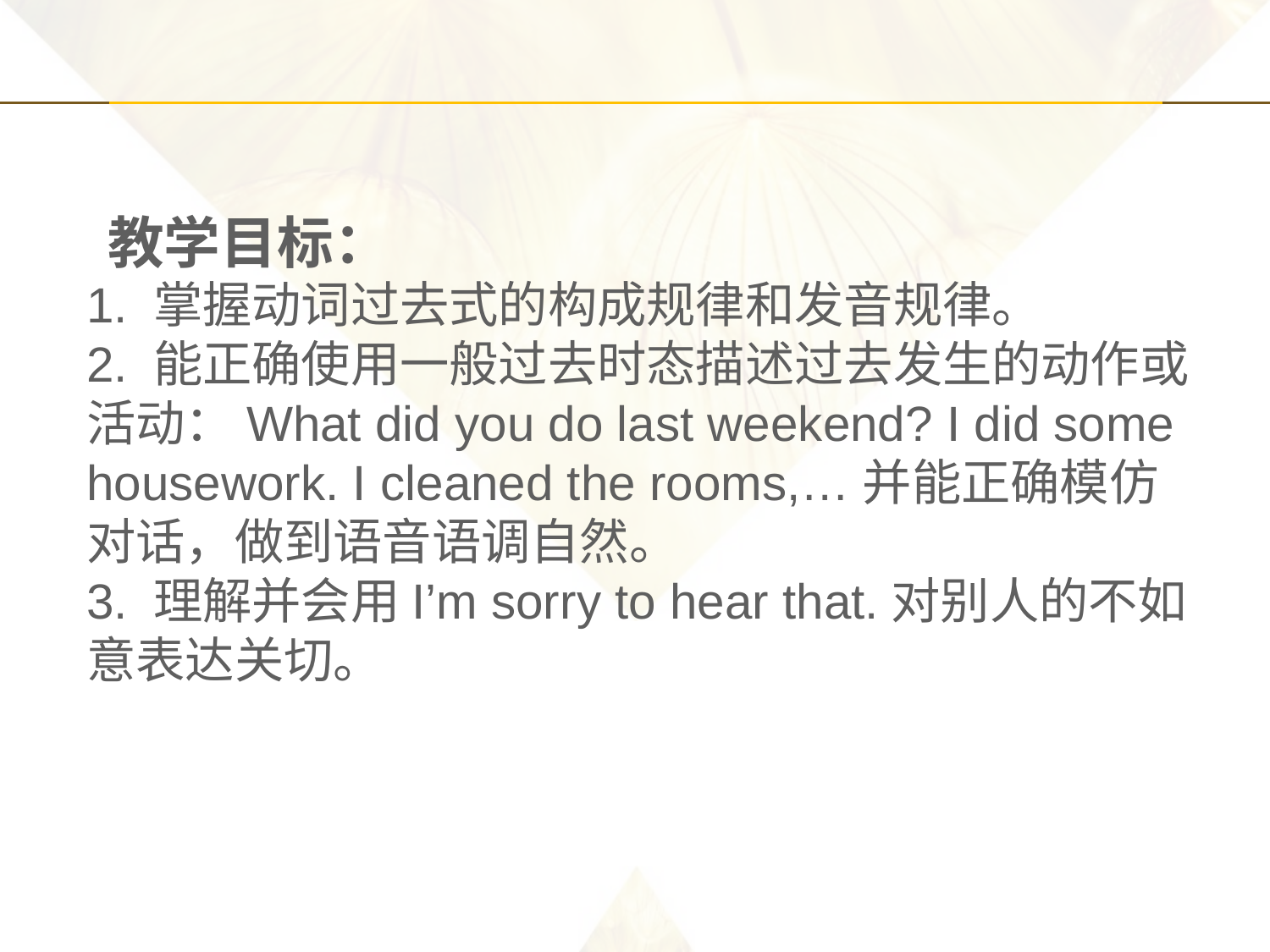

教学目标：
1. 掌握动词过去式的构成规律和发音规律。
2. 能正确使用一般过去时态描述过去发生的动作或活动：What did you do last weekend? I did some housework. I cleaned the rooms,…并能正确模仿对话，做到语音语调自然。
3. 理解并会用I’m sorry to hear that.对别人的不如意表达关切。